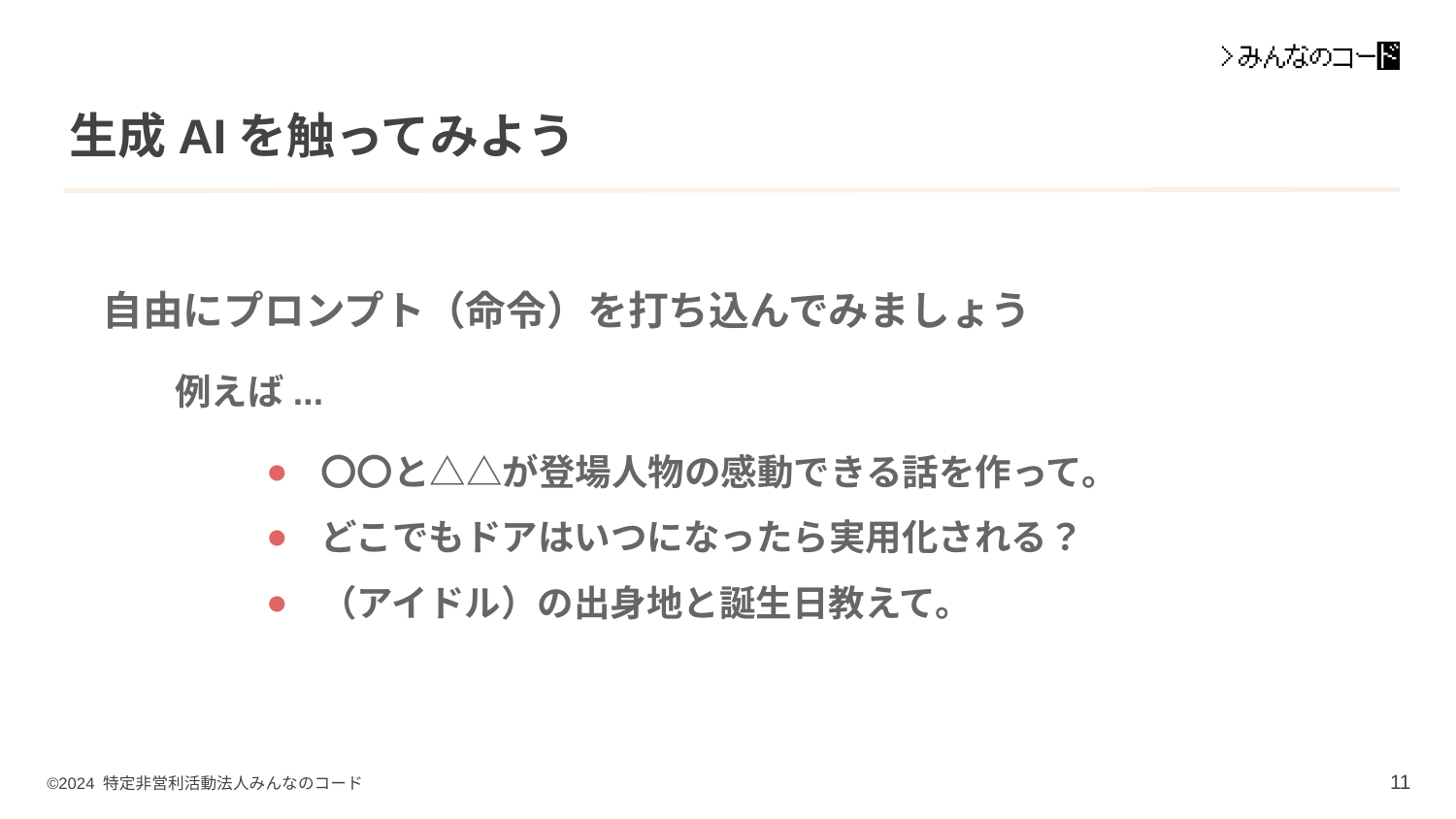

# 生成AIを触ってみよう
自由にプロンプト（命令）を打ち込んでみましょう
例えば...
〇〇と△△が登場人物の感動できる話を作って。
どこでもドアはいつになったら実用化される？
（アイドル）の出身地と誕生日教えて。